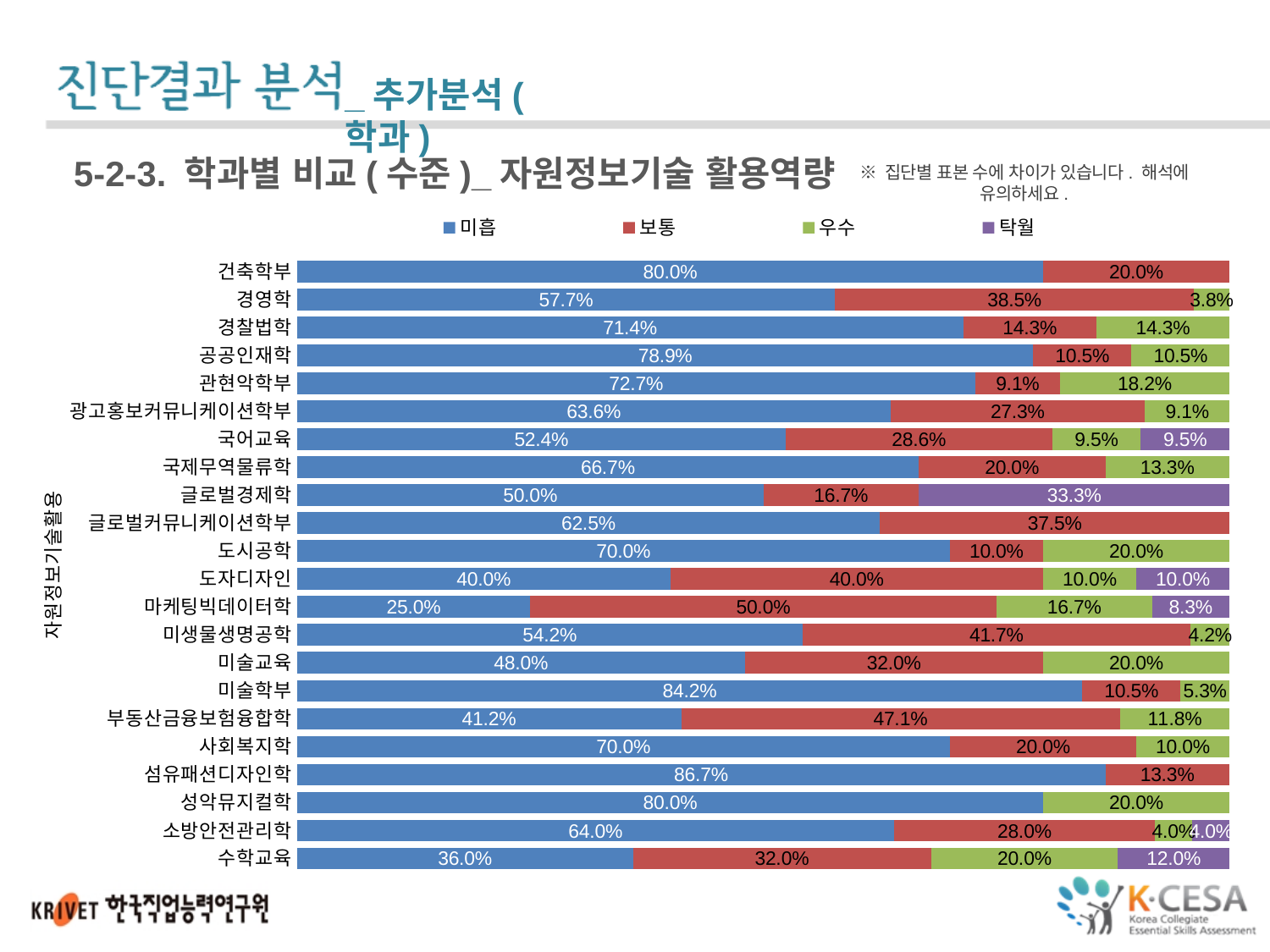

_추가분석(학과)
5-2-3. 학과별 비교(수준)_자원정보기술 활용역량
※ 집단별 표본 수에 차이가 있습니다. 해석에 유의하세요.

### Chart

| Category | 미흡 | 보통 | 우수 | 탁월 |
|---|---|---|---|---|
| 건축학부 | 0.8 | 0.2 | None | None |
| 경영학 | 0.5769230769230769 | 0.3846153846153847 | 0.038461538461538464 | None |
| 경찰법학 | 0.7142857142857143 | 0.14285714285714285 | 0.14285714285714285 | None |
| 공공인재학 | 0.7894736842105263 | 0.10526315789473684 | 0.10526315789473684 | None |
| 관현악학부 | 0.7272727272727273 | 0.09090909090909091 | 0.18181818181818182 | None |
| 광고홍보커뮤니케이션학부 | 0.6363636363636364 | 0.2727272727272727 | 0.09090909090909091 | None |
| 국어교육 | 0.5238095238095238 | 0.2857142857142857 | 0.09523809523809523 | 0.09523809523809523 |
| 국제무역물류학 | 0.6666666666666665 | 0.2 | 0.13333333333333333 | None |
| 글로벌경제학 | 0.5 | 0.16666666666666663 | None | 0.33333333333333326 |
| 글로벌커뮤니케이션학부 | 0.625 | 0.375 | None | None |
| 도시공학 | 0.7 | 0.1 | 0.2 | None |
| 도자디자인 | 0.4 | 0.4 | 0.1 | 0.1 |
| 마케팅빅데이터학 | 0.25 | 0.5 | 0.16666666666666663 | 0.08333333333333331 |
| 미생물생명공학 | 0.5416666666666666 | 0.41666666666666674 | 0.04166666666666666 | None |
| 미술교육 | 0.48 | 0.32 | 0.2 | None |
| 미술학부 | 0.8421052631578947 | 0.10526315789473684 | 0.05263157894736842 | None |
| 부동산금융보험융합학 | 0.4117647058823529 | 0.4705882352941176 | 0.1176470588235294 | None |
| 사회복지학 | 0.7 | 0.2 | 0.1 | None |
| 섬유패션디자인학 | 0.8666666666666667 | 0.13333333333333333 | None | None |
| 성악뮤지컬학 | 0.8 | None | 0.2 | None |
| 소방안전관리학 | 0.64 | 0.28 | 0.04 | 0.04 |
| 수학교육 | 0.36 | 0.32 | 0.2 | 0.12 |